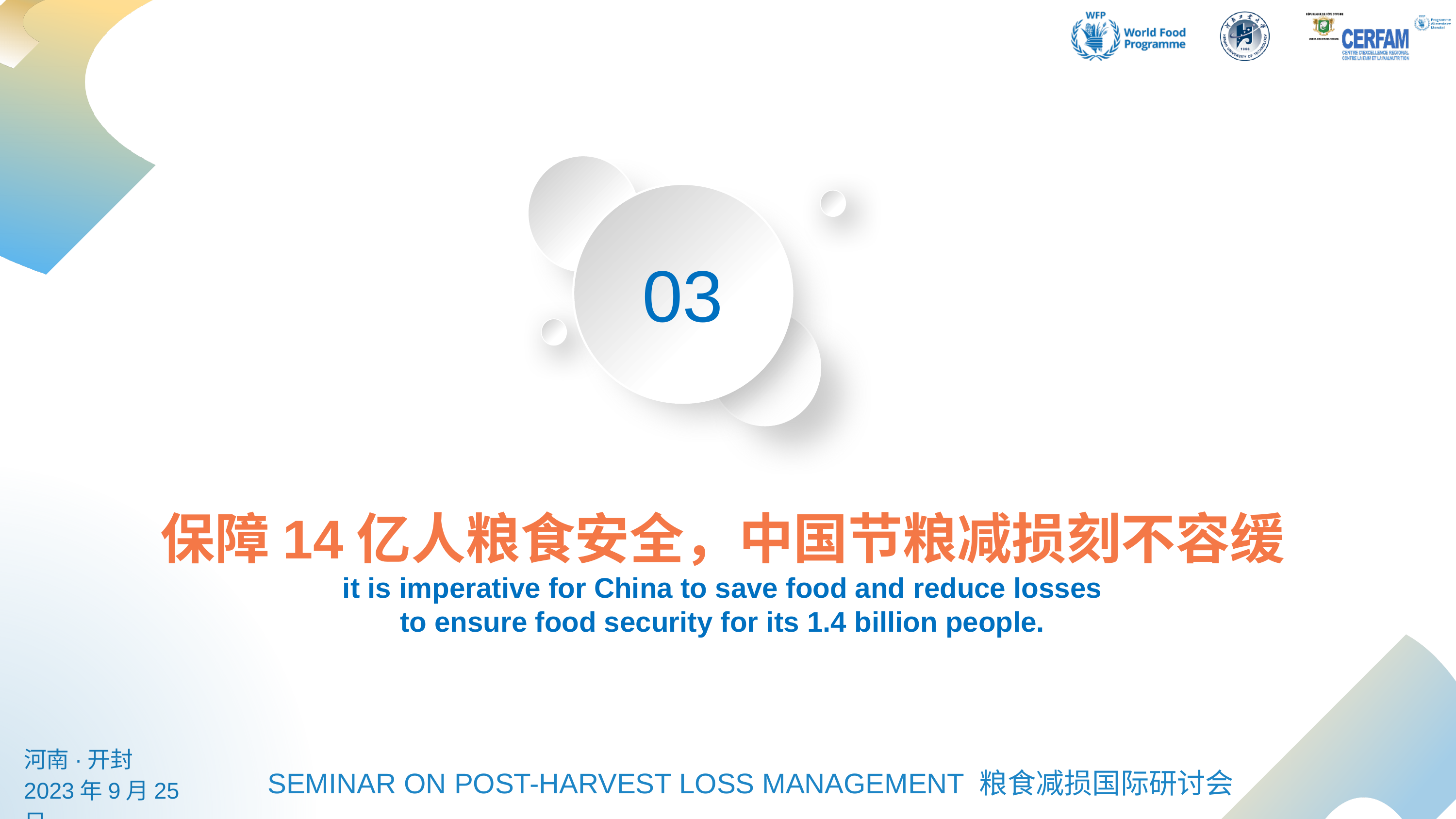

03

保障14亿人粮食安全，中国节粮减损刻不容缓
it is imperative for China to save food and reduce losses
to ensure food security for its 1.4 billion people.

河南·开封
2023年9月25日
SEMINAR ON POST-HARVEST LOSS MANAGEMENT 粮食减损国际研讨会